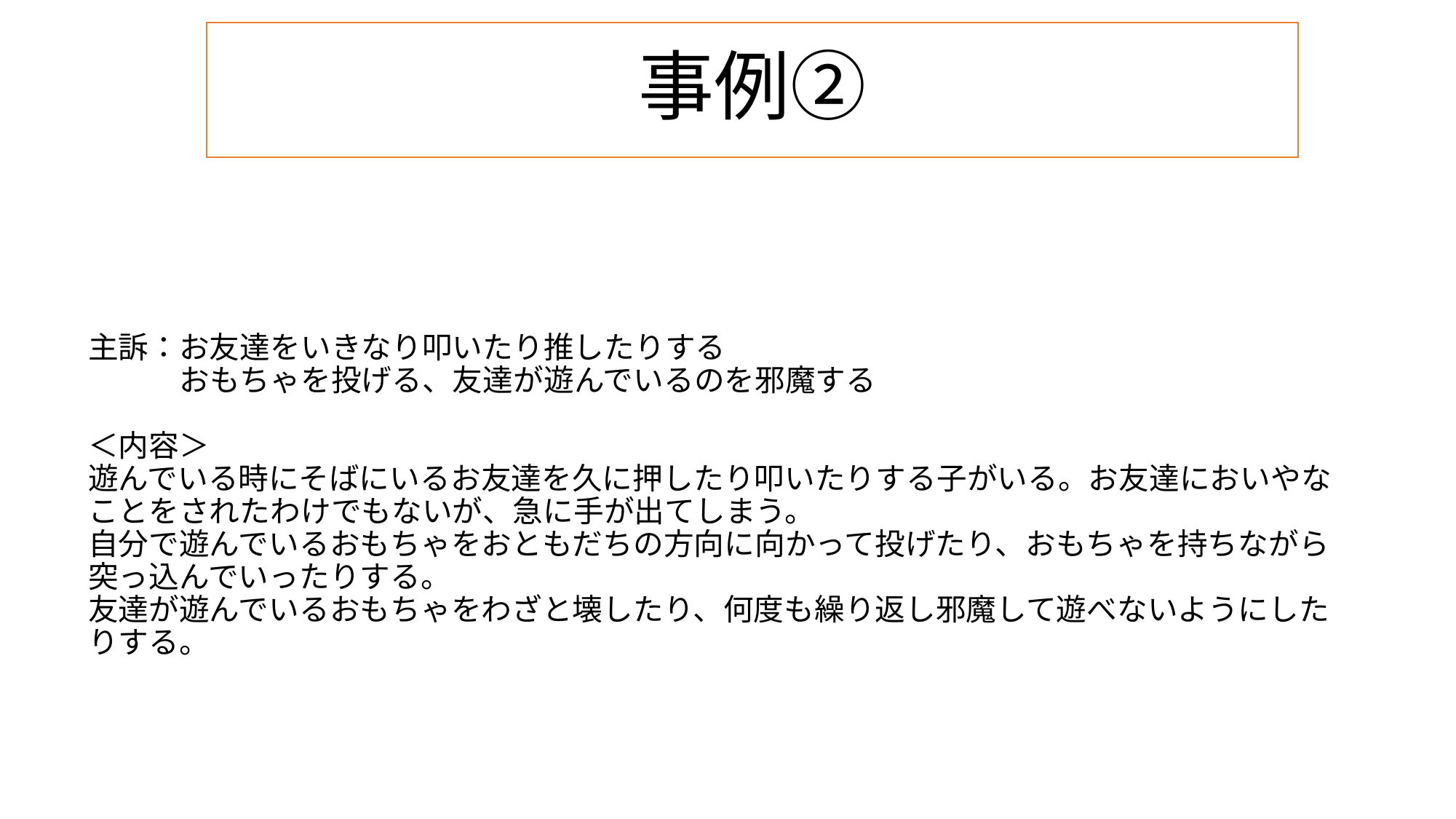

事例②
# 主訴：お友達をいきなり叩いたり推したりする 　　　おもちゃを投げる、友達が遊んでいるのを邪魔する ＜内容＞ 遊んでいる時にそばにいるお友達を久に押したり叩いたりする子がいる。お友達においやなことをされたわけでもないが、急に手が出てしまう。 自分で遊んでいるおもちゃをおともだちの方向に向かって投げたり、おもちゃを持ちながら突っ込んでいったりする。 友達が遊んでいるおもちゃをわざと壊したり、何度も繰り返し邪魔して遊べないようにしたりする。